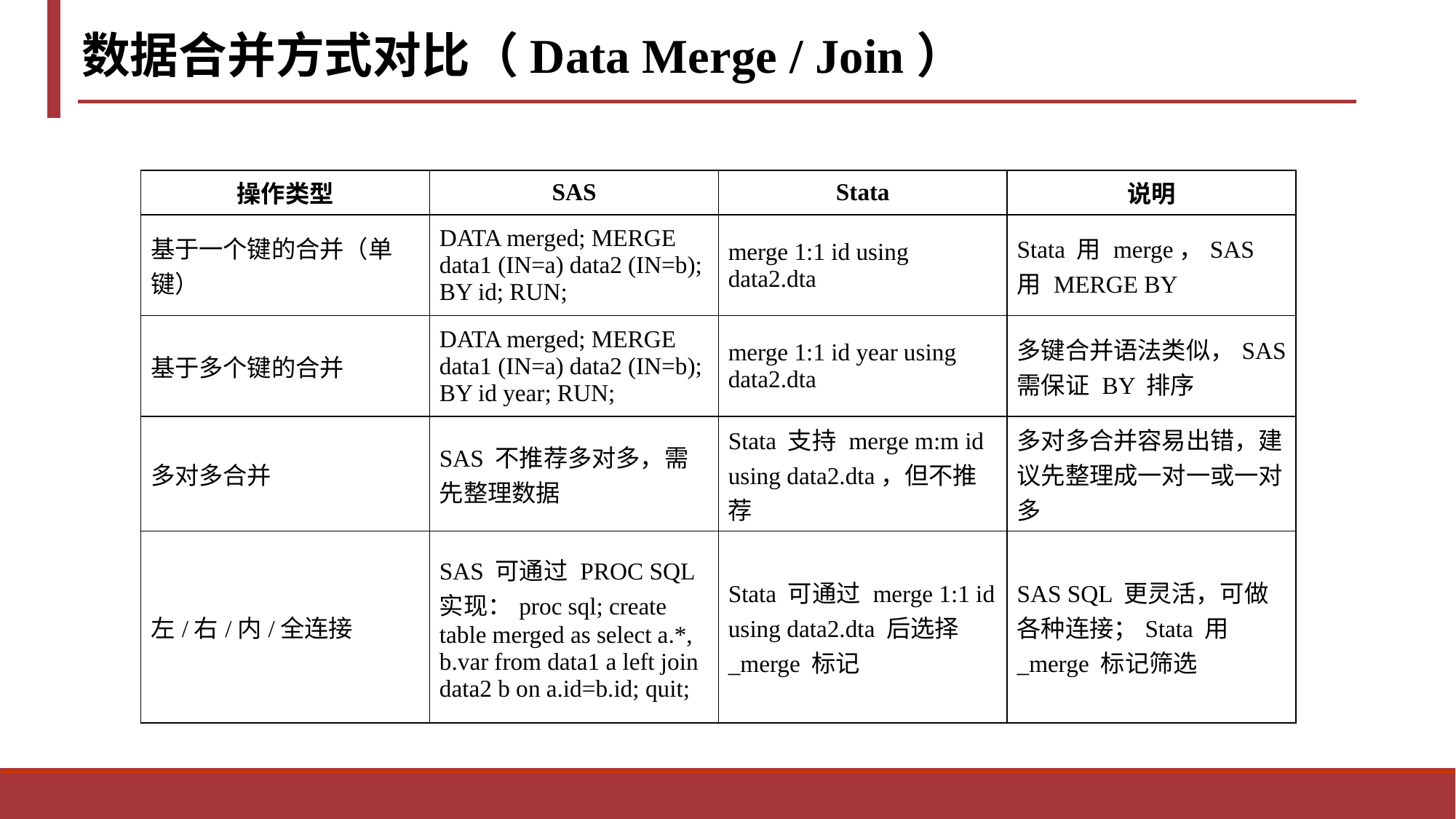

数据合并方式对比（Data Merge / Join）
| 操作类型 | SAS | Stata | 说明 |
| --- | --- | --- | --- |
| 基于一个键的合并（单键） | DATA merged; MERGE data1 (IN=a) data2 (IN=b); BY id; RUN; | merge 1:1 id using data2.dta | Stata 用 merge，SAS 用 MERGE BY |
| 基于多个键的合并 | DATA merged; MERGE data1 (IN=a) data2 (IN=b); BY id year; RUN; | merge 1:1 id year using data2.dta | 多键合并语法类似，SAS 需保证 BY 排序 |
| 多对多合并 | SAS 不推荐多对多，需先整理数据 | Stata 支持 merge m:m id using data2.dta，但不推荐 | 多对多合并容易出错，建议先整理成一对一或一对多 |
| 左/右/内/全连接 | SAS 可通过 PROC SQL 实现：proc sql; create table merged as select a.\*, b.var from data1 a left join data2 b on a.id=b.id; quit; | Stata 可通过 merge 1:1 id using data2.dta 后选择 \_merge 标记 | SAS SQL 更灵活，可做各种连接；Stata 用 \_merge 标记筛选 |